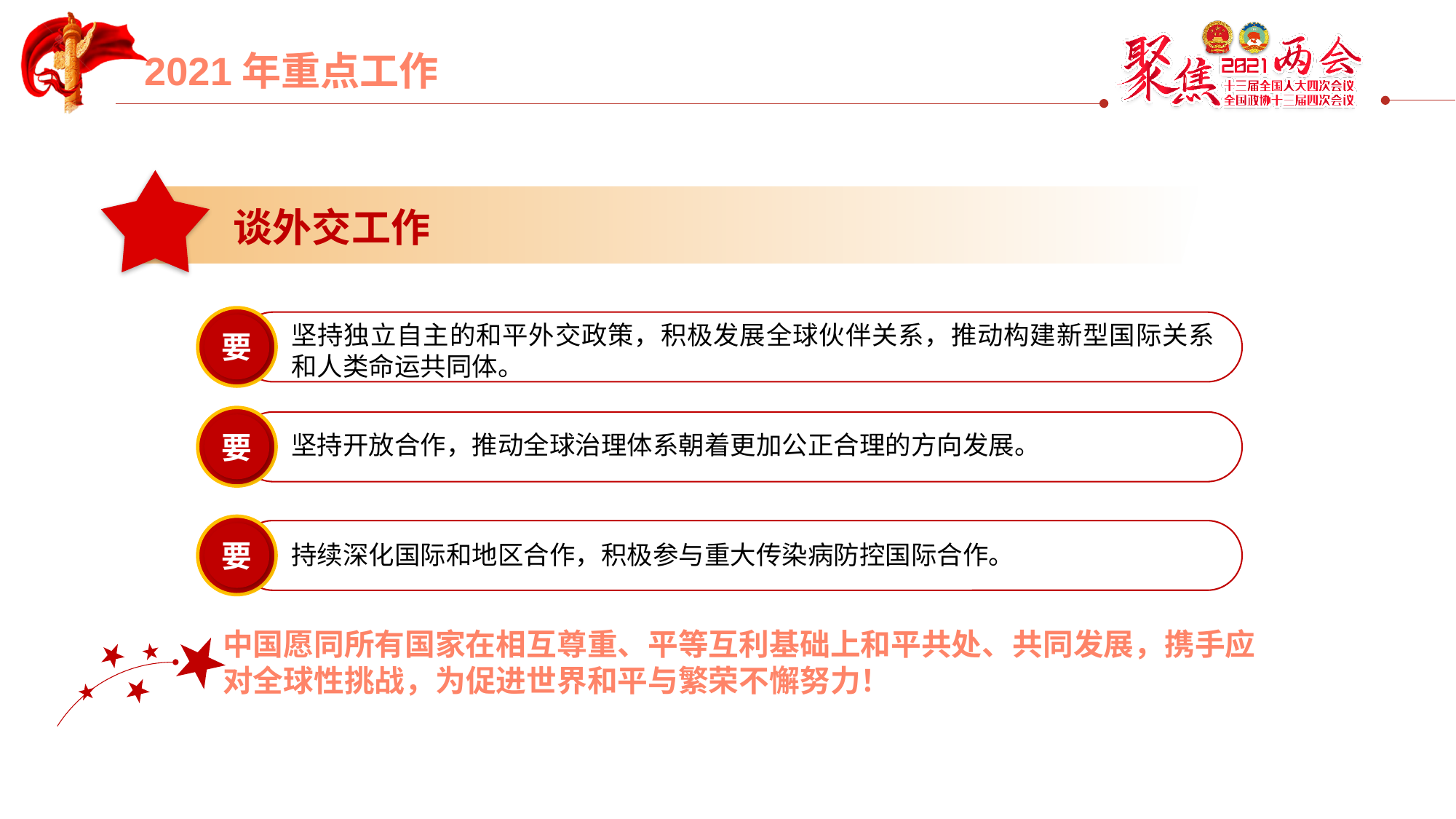

延迟符

谈外交工作

要

坚持独立自主的和平外交政策，积极发展全球伙伴关系，推动构建新型国际关系和人类命运共同体。

要

坚持开放合作，推动全球治理体系朝着更加公正合理的方向发展。

要

持续深化国际和地区合作，积极参与重大传染病防控国际合作。
中国愿同所有国家在相互尊重、平等互利基础上和平共处、共同发展，携手应对全球性挑战，为促进世界和平与繁荣不懈努力！